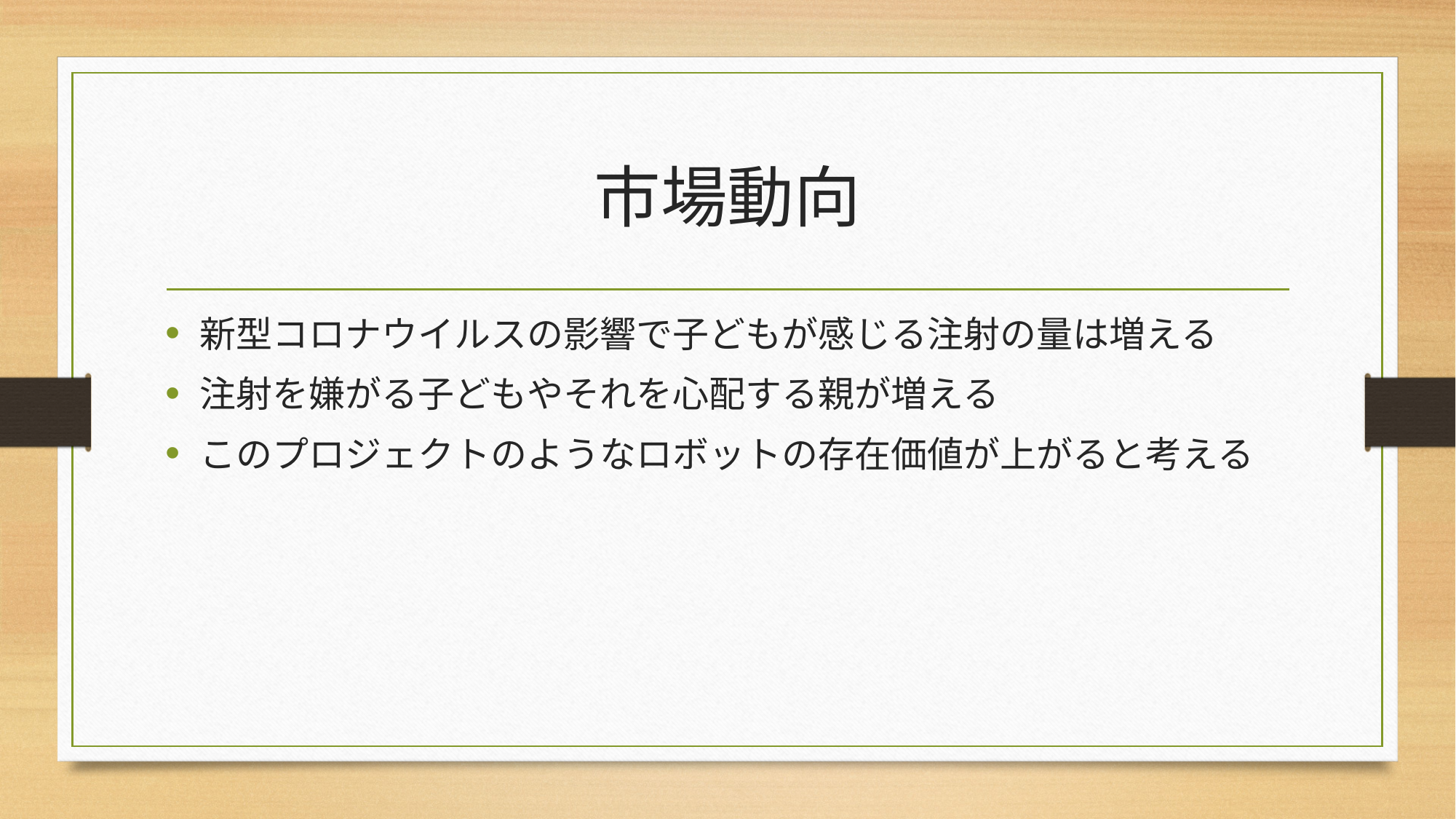

# 市場動向
新型コロナウイルスの影響で子どもが感じる注射の量は増える
注射を嫌がる子どもやそれを心配する親が増える
このプロジェクトのようなロボットの存在価値が上がると考える